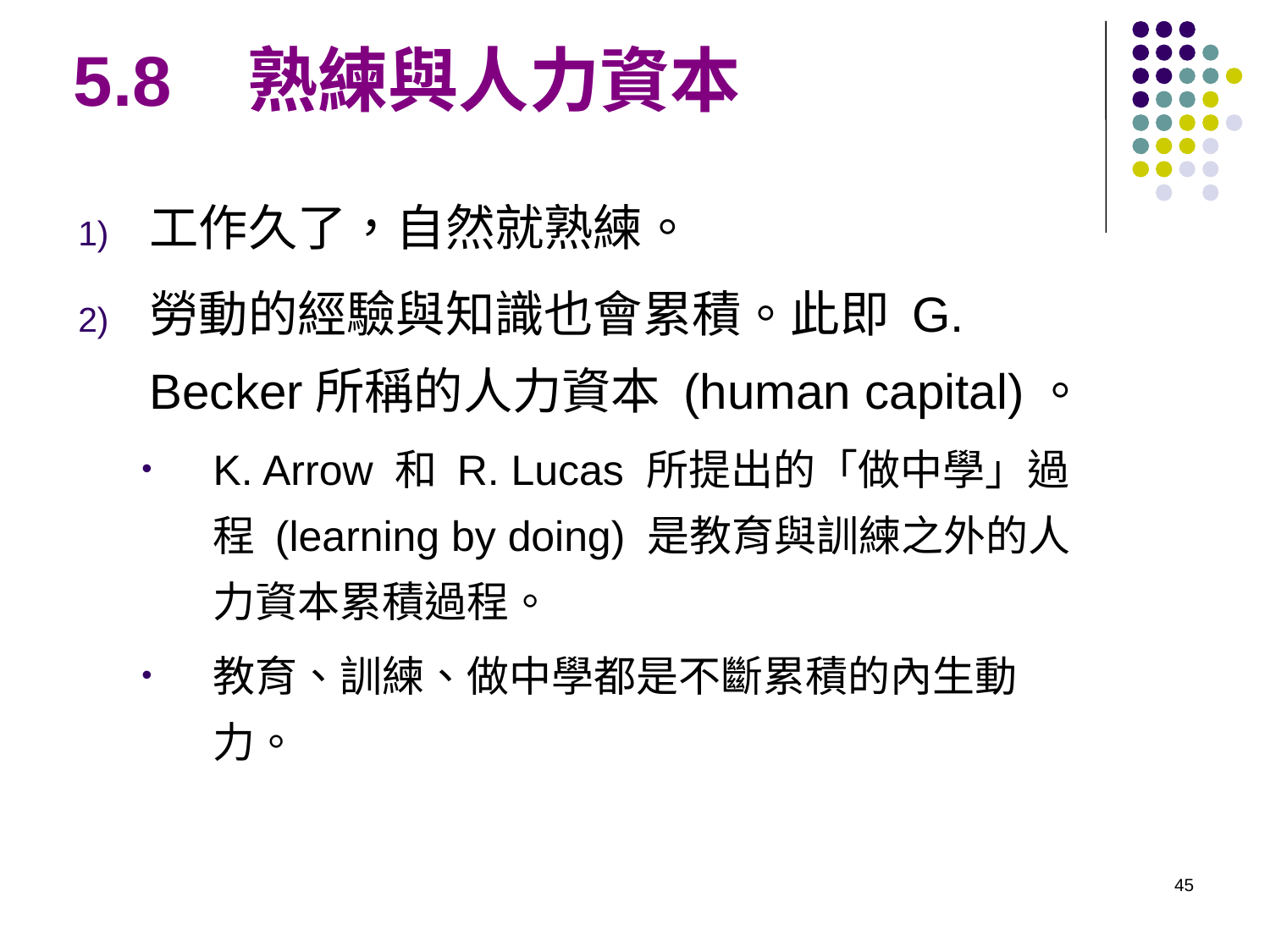

# 5.8   熟練與人力資本
工作久了，自然就熟練。
勞動的經驗與知識也會累積。此即 G. Becker所稱的人力資本 (human capital)。
K. Arrow 和 R. Lucas 所提出的「做中學」過程 (learning by doing) 是教育與訓練之外的人力資本累積過程。
教育、訓練、做中學都是不斷累積的內生動力。
45